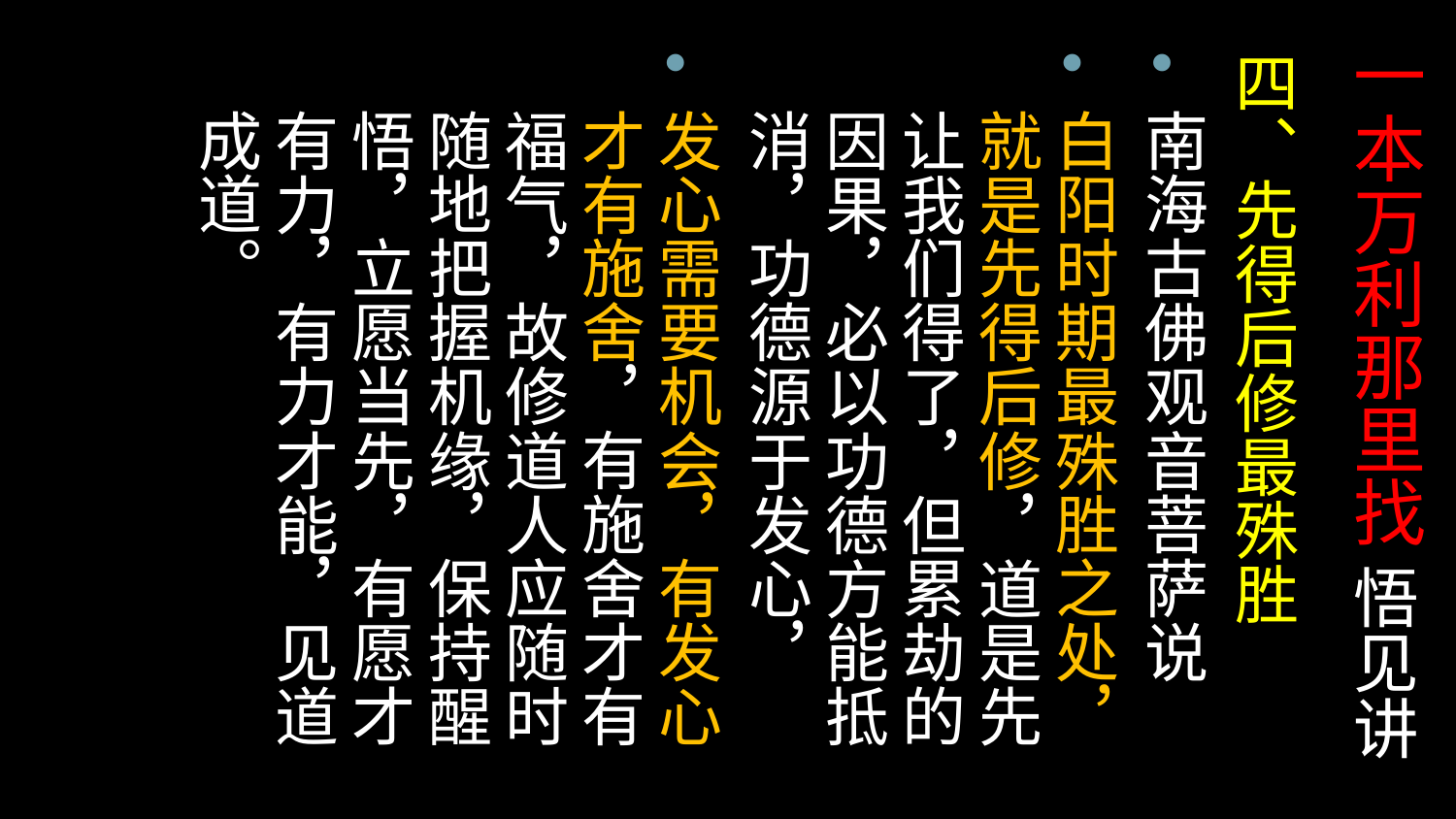

# 一本万利那里找 悟见讲
四、先得后修最殊胜
南海古佛观音菩萨说
白阳时期最殊胜之处，就是先得后修，道是先让我们得了，但累劫的因果，必以功德方能抵消，功德源于发心，
发心需要机会，有发心才有施舍，有施舍才有福气，故修道人应随时随地把握机缘，保持醒悟，立愿当先，有愿才有力，有力才能，见道成道。